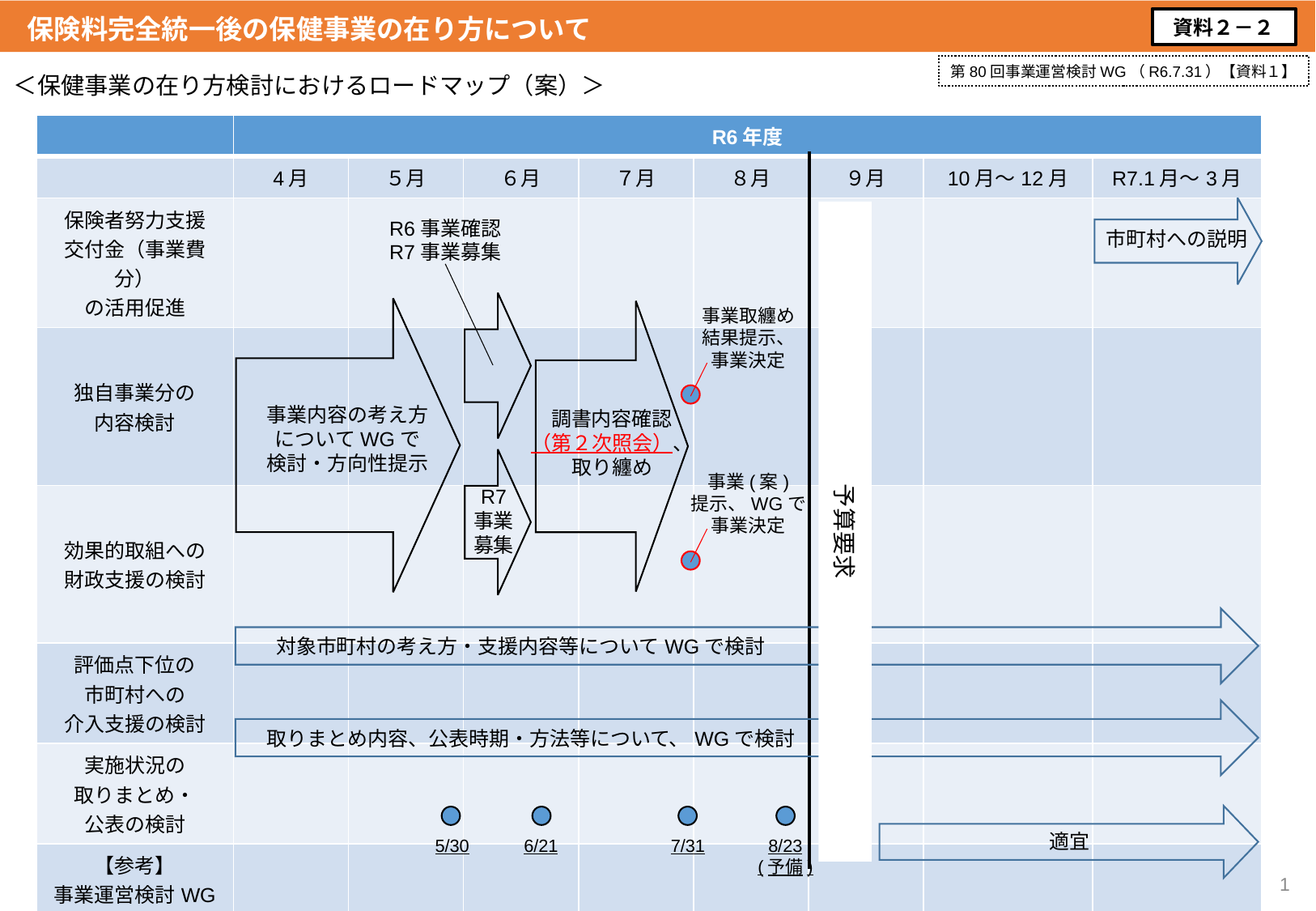

保険料完全統一後の保健事業の在り方について
資料２－２
第80回事業運営検討WG（R6.7.31）【資料１】
＜保健事業の在り方検討におけるロードマップ（案）＞
|  | R6年度 |  |  |  |  |  |  |  |
| --- | --- | --- | --- | --- | --- | --- | --- | --- |
|  | 4月 | ５月 | ６月 | ７月 | ８月 | ９月 | 10月～12月 | R7.1月～3月 |
| 保険者努力支援 交付金（事業費分） の活用促進 |  |  |  |  |  |  |  |  |
| 独自事業分の 内容検討 |  |  |  |  |  |  |  |  |
| 効果的取組への 財政支援の検討 |  |  |  |  |  |  |  |  |
| 評価点下位の 市町村への 介入支援の検討 |  |  |  |  |  |  |  |  |
| 実施状況の 取りまとめ・ 公表の検討 |  |  |  |  |  |  |  |  |
| 【参考】 事業運営検討WG （予定） |  |  |  |  |  |  |  |  |

予算要求
R6事業確認
R7事業募集
市町村への説明

事業取纏め
結果提示、
事業決定

事業内容の考え方
についてWGで
検討・方向性提示
調書内容確認
（第２次照会）、
取り纏め

事業(案)
提示、WGで
事業決定
R7
事業
募集

対象市町村の考え方・支援内容等についてWGで検討

取りまとめ内容、公表時期・方法等について、WGで検討

適宜
5/30
6/21
8/23
(予備)
7/31
1